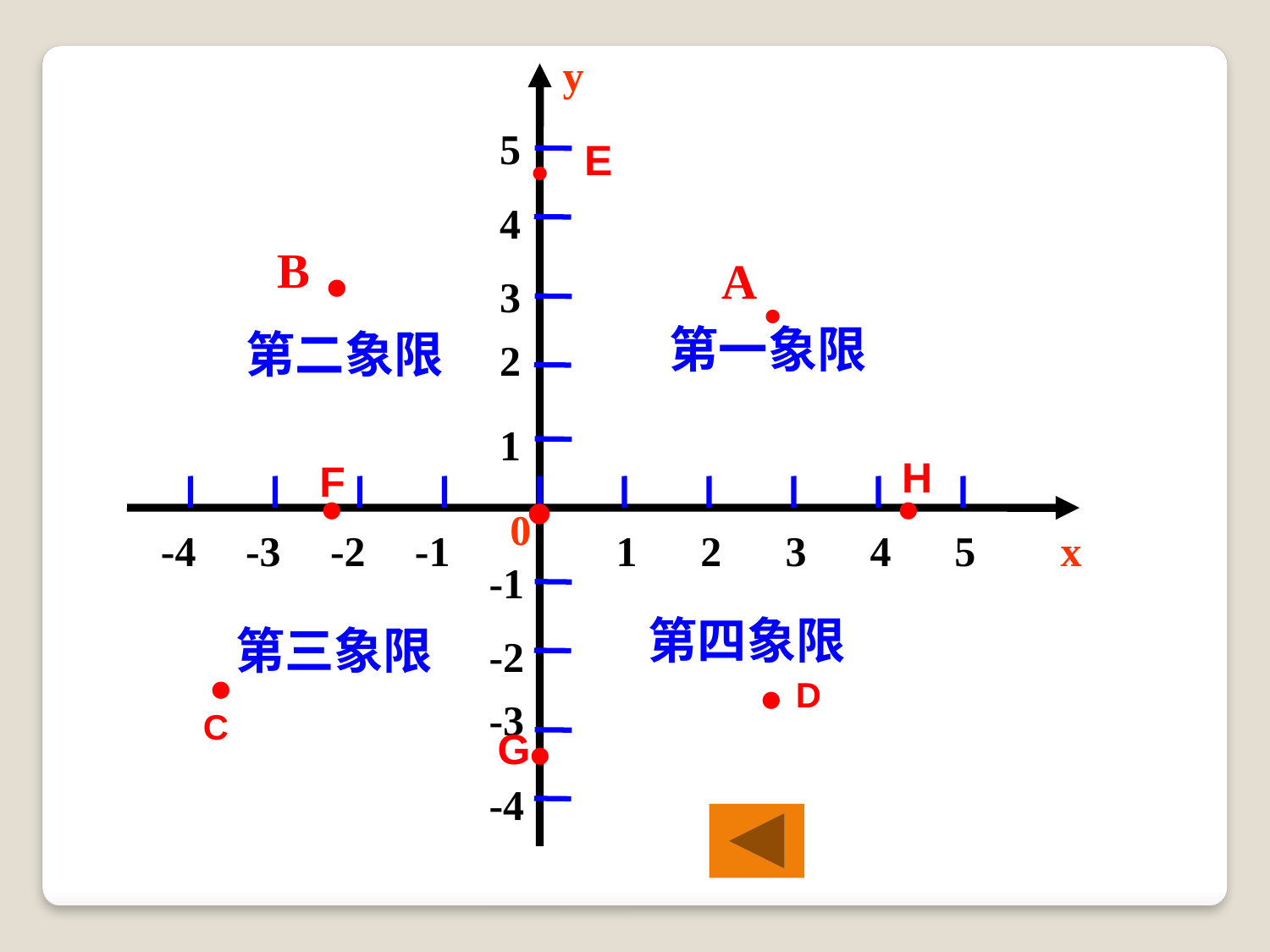

y

5

4
3

2
1

-1

-2
-3

-4
·
E
·
B
A
·
第一象限
第二象限
·
·
·
H
F

-4
-3
-2
-1
1
2
3
4
5
0
x

第四象限
·
第三象限
·
D
·
C
G